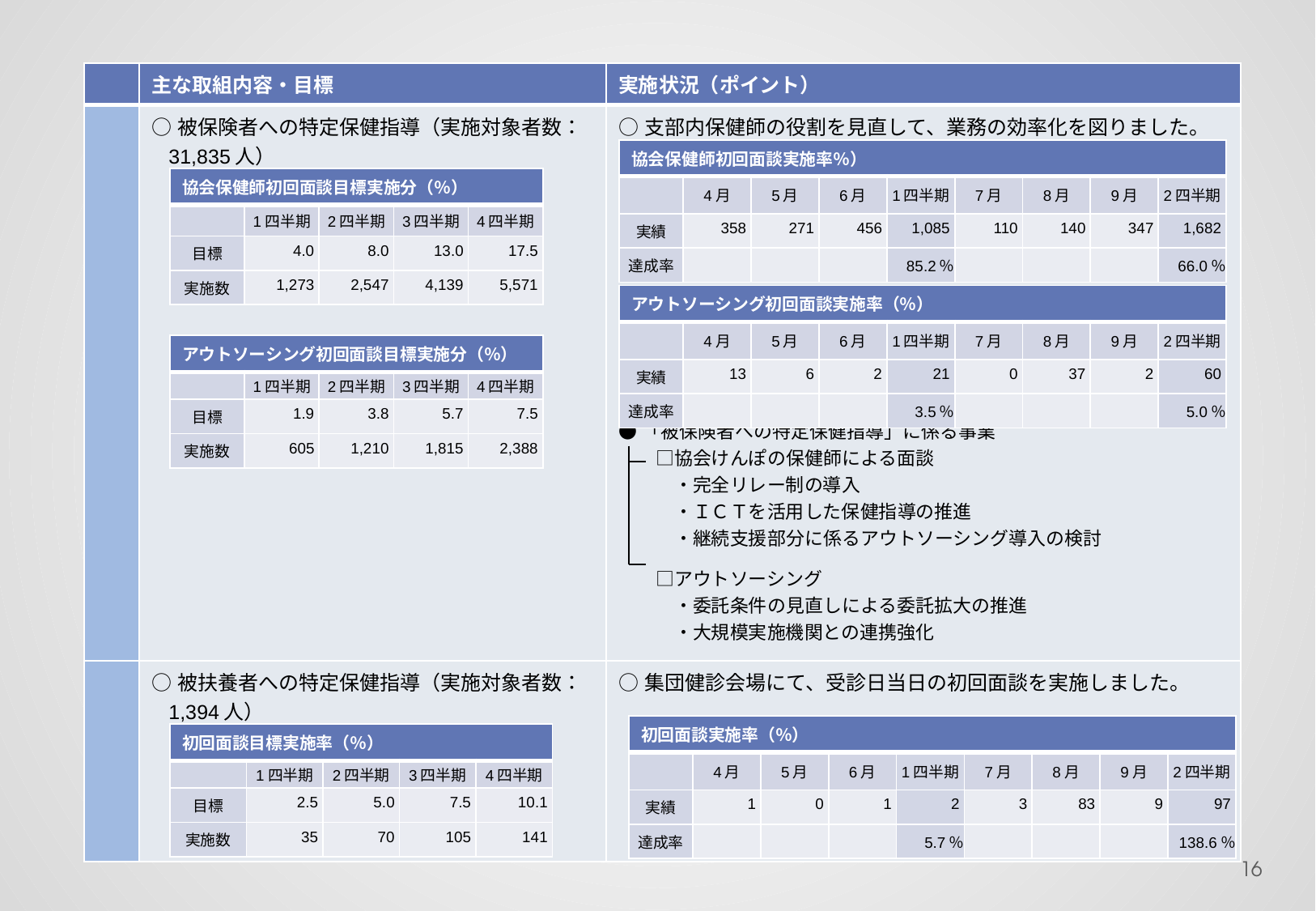

|  | 主な取組内容・目標 | 実施状況（ポイント） |
| --- | --- | --- |
|  | ○被保険者への特定保健指導（実施対象者数： 31,835人） | ○支部内保健師の役割を見直して、業務の効率化を図りました。 ●「被保険者への特定保健指導」に係る事業 　　□協会けんぽの保健師による面談 　　　・完全リレー制の導入 　　　・ＩＣＴを活用した保健指導の推進 　　　・継続支援部分に係るアウトソーシング導入の検討 　　□アウトソーシング 　　　・委託条件の見直しによる委託拡大の推進 　　　・大規模実施機関との連携強化 |
|  | ○被扶養者への特定保健指導（実施対象者数： 1,394人） | ○集団健診会場にて、受診日当日の初回面談を実施しました。 |
| 協会保健師初回面談実施率％） |  |  |  |  |  |  |  |  |
| --- | --- | --- | --- | --- | --- | --- | --- | --- |
|  | 4月 | 5月 | 6月 | 1四半期 | 7月 | 8月 | 9月 | 2四半期 |
| 実績 | 358 | 271 | 456 | 1,085 | 110 | 140 | 347 | 1,682 |
| 達成率 |  |  |  | 85.2％ |  |  |  | 66.0％ |
| 協会保健師初回面談目標実施分（％） |  |  |  |  |
| --- | --- | --- | --- | --- |
|  | 1四半期 | 2四半期 | 3四半期 | 4四半期 |
| 目標 | 4.0 | 8.0 | 13.0 | 17.5 |
| 実施数 | 1,273 | 2,547 | 4,139 | 5,571 |
| アウトソーシング初回面談実施率（％） |  |  |  |  |  |  |  |  |
| --- | --- | --- | --- | --- | --- | --- | --- | --- |
|  | 4月 | 5月 | 6月 | 1四半期 | 7月 | 8月 | 9月 | 2四半期 |
| 実績 | 13 | 6 | 2 | 21 | 0 | 37 | 2 | 60 |
| 達成率 |  |  |  | 3.5％ |  |  |  | 5.0％ |
| アウトソーシング初回面談目標実施分（％） |  |  |  |  |
| --- | --- | --- | --- | --- |
|  | 1四半期 | 2四半期 | 3四半期 | 4四半期 |
| 目標 | 1.9 | 3.8 | 5.7 | 7.5 |
| 実施数 | 605 | 1,210 | 1,815 | 2,388 |
| 初回面談実施率（％） |  |  |  |  |  |  |  |  |
| --- | --- | --- | --- | --- | --- | --- | --- | --- |
|  | 4月 | 5月 | 6月 | 1四半期 | 7月 | 8月 | 9月 | 2四半期 |
| 実績 | 1 | 0 | 1 | 2 | 3 | 83 | 9 | 97 |
| 達成率 |  |  |  | 5.7％ |  |  |  | 138.6％ |
| 初回面談目標実施率（％） |  |  |  |  |
| --- | --- | --- | --- | --- |
|  | 1四半期 | 2四半期 | 3四半期 | 4四半期 |
| 目標 | 2.5 | 5.0 | 7.5 | 10.1 |
| 実施数 | 35 | 70 | 105 | 141 |
16